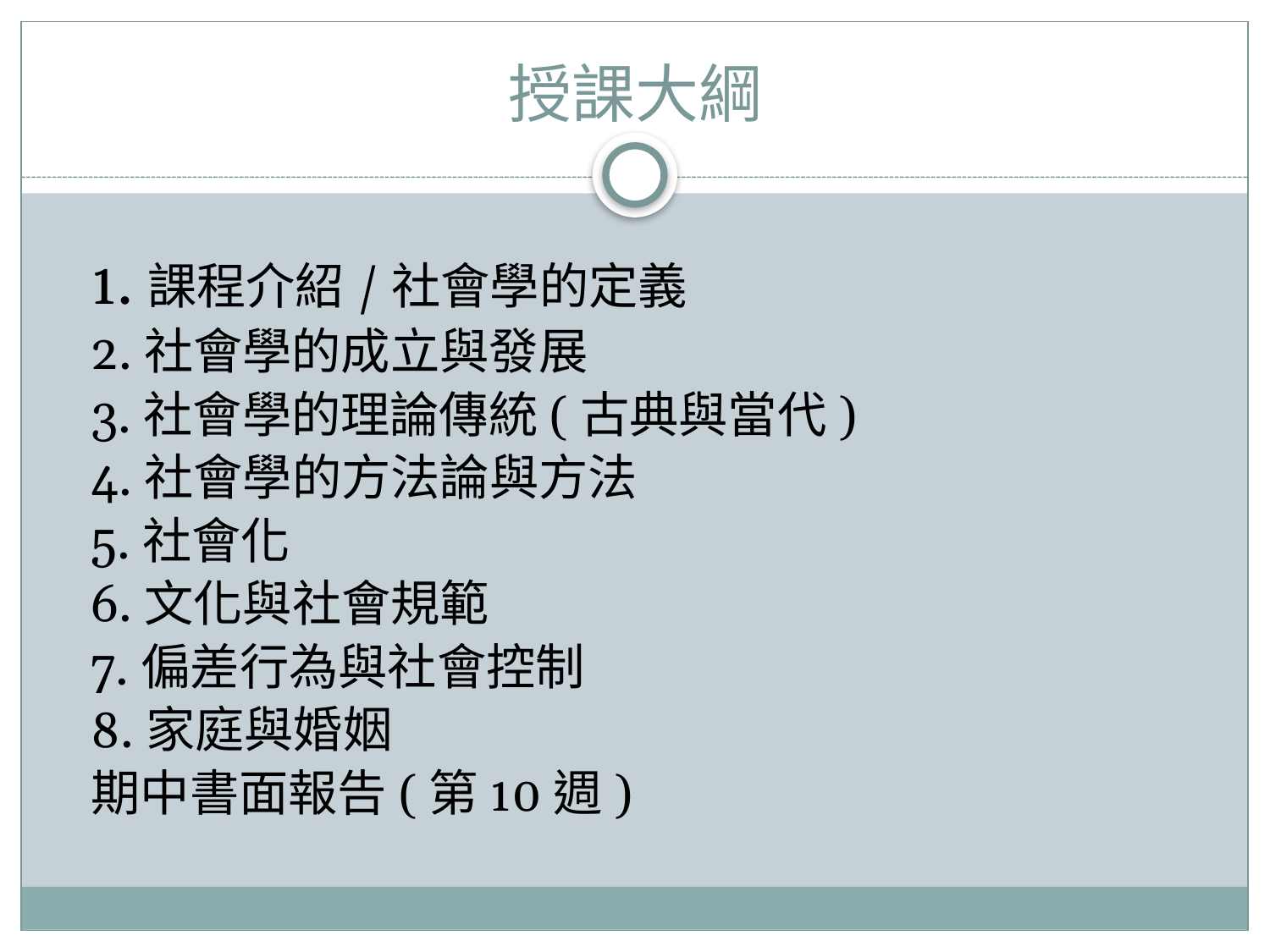

# 授課大綱
1.課程介紹/社會學的定義
2.社會學的成立與發展
3.社會學的理論傳統(古典與當代)
4.社會學的方法論與方法
5.社會化
6.文化與社會規範
7.偏差行為與社會控制
8.家庭與婚姻
期中書面報告(第10週)